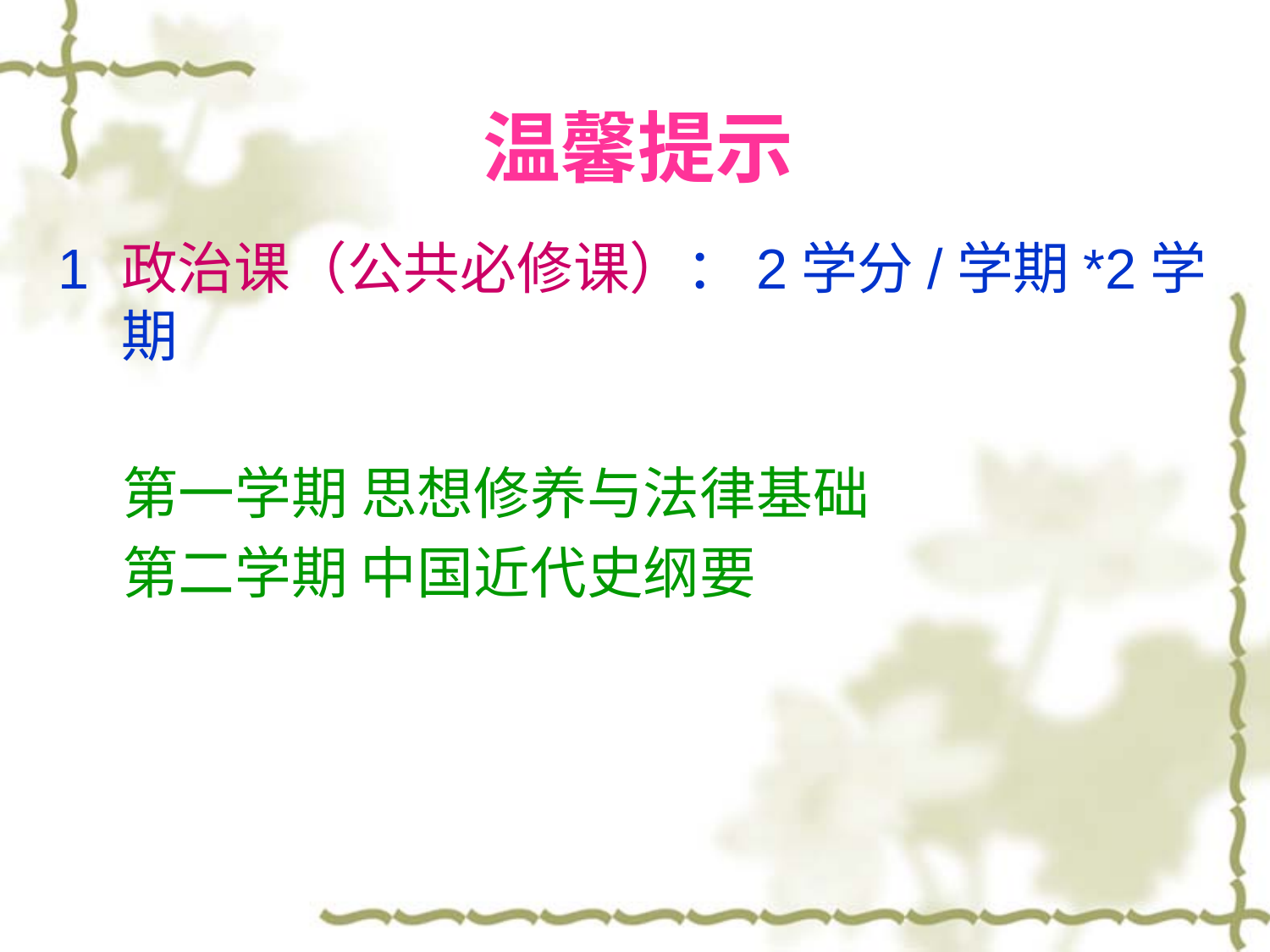

温馨提示
1 	政治课（公共必修课）：2学分/学期*2学期

    第一学期 思想修养与法律基础
    第二学期 中国近代史纲要